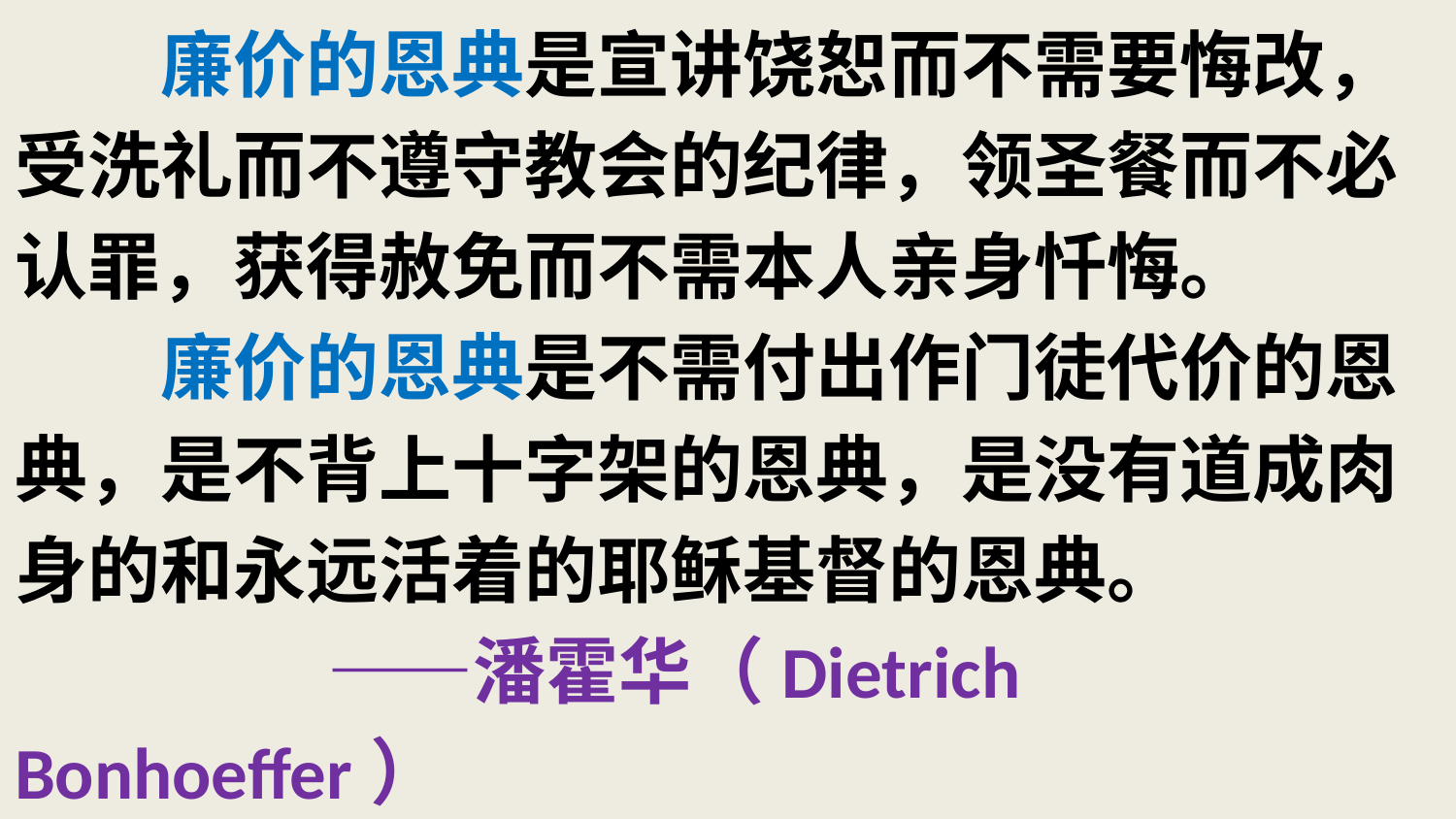

# 廉价的恩典是宣讲饶恕而不需要悔改，受洗礼而不遵守教会的纪律，领圣餐而不必认罪，获得赦免而不需本人亲身忏悔。 廉价的恩典是不需付出作门徒代价的恩典，是不背上十字架的恩典，是没有道成肉身的和永远活着的耶稣基督的恩典。 ——潘霍华（Dietrich Bonhoeffer）